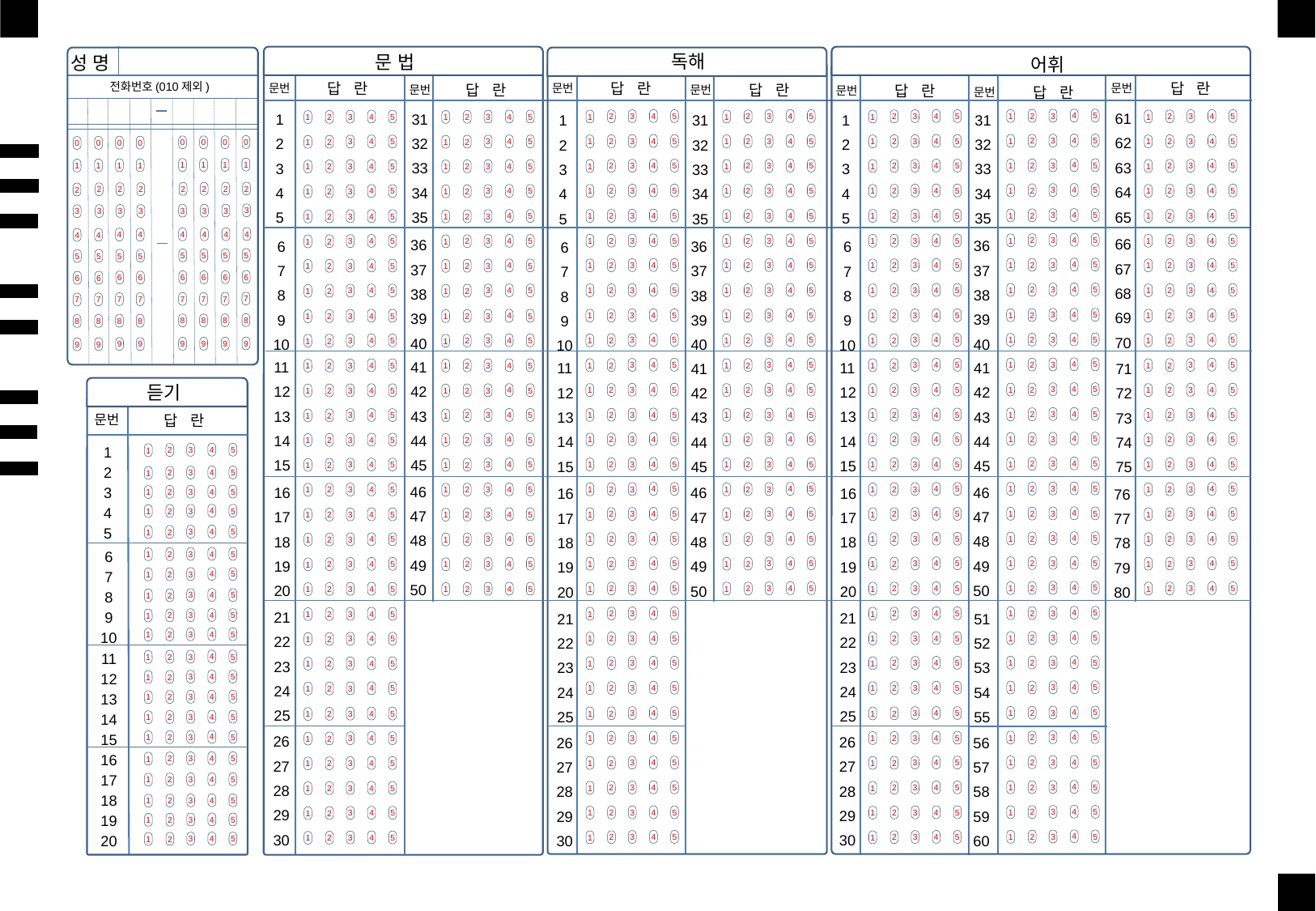

독해
문 법
성 명

어휘

답   란
답   란
답   란
전화번호(010제외)
답   란
답   란
문번
문번
문번
답   란
문번
문번
답   란
문번
문번
61
62
63
64
65

31
32
33
34
35

1
2
3
4
5

1
2
3
4
5

31
32
33
34
35

1
2
3
4
5

31
32
33
34
35

4
5
3
2
1
4
5
3
2
1
4
5
3
2
1
4
5
3
2
1
4
5
3
2
1
4
5
3
2
1
4
5
3
2
1
4
5
3
2
1
4
5
3
2
1
4
5
3
2
1
4
5
3
2
1
4
5
3
2
1
4
5
3
2
1
4
5
3
2
1
4
5
3
2
1
4
5
3
2
1
4
5
3
2
1
4
5
3
2
1
4
5
3
2
1
4
5
3
2
1
4
5
3
2
1
4
5
3
2
1
4
5
3
2
1
4
5
3
2
1
4
5
3
2
1
4
5
3
2
1
4
5
3
2
1
4
5
3
2
1
4
5
3
2
1
4
5
3
2
1
4
5
3
2
1
4
5
3
2
1
4
5
3
2
1
4
5
3
2
1
4
5
3
2
1
4
5
3
2
1
4
5
3
2
1
4
5
3
2
1
4
5
3
2
1
4
5
3
2
1
4
5
3
2
1
4
5
3
2
1
4
5
3
2
1
4
5
3
2
1
4
5
3
2
1
4
5
3
2
1
4
5
3
2
1
4
5
3
2
1
4
5
3
2
1
4
5
3
2
1
4
5
3
2
1
4
5
3
2
1
4
5
3
2
1
4
5
3
2
1
4
5
3
2
1
4
5
3
2
1
4
5
3
2
1
4
5
3
2
1
4
5
3
2
1
4
5
3
2
1
4
5
3
2
1
4
5
3
2
1
4
5
3
2
1
4
5
3
2
1
4
5
3
2
1
4
5
3
2
1
4
5
3
2
1
4
5
3
2
1
4
5
3
2
1
4
5
3
2
1
4
5
3
2
1
4
5
3
2
1
4
5
3
2
1
4
5
3
2
1
4
5
3
2
1
4
5
3
2
1
4
5
3
2
1
4
5
3
2
1
4
5
3
2
1
4
5
3
2
1
4
5
3
2
1
4
5
3
2
1
4
5
3
2
1
4
5
3
2
1
4
5
3
2
1
4
5
3
2
1
4
5
3
2
1
4
5
3
2
1
4
5
3
2
1
4
5
3
2
1
4
5
3
2
1
4
5
3
2
1
4
5
3
2
1
4
5
3
2
1
4
5
3
2
1
4
5
3
2
1
4
5
3
2
1
4
5
3
2
1
4
5
3
2
1
4
5
3
2
1
4
5
3
2
1
4
5
3
2
1
4
5
3
2
1
4
5
3
2
1
4
5
3
2
1
4
5
3
2
1
4
5
3
2
1
4
5
3
2
1
4
5
3
2
1
4
5
3
2
1
4
5
3
2
1
4
5
3
2
1
4
5
3
2
1
4
5
3
2
1
4
5
3
2
1
4
5
3
2
1
4
5
3
2
1
4
5
3
2
1
4
5
3
2
1
4
5
3
2
1
4
5
3
2
1
4
5
3
2
1
4
5
3
2
1
4
5
3
2
1
4
5
3
2
1
4
5
3
2
1
0
0
0
0
0
0
0
0

1
1
1
1
1
1
1
1
4
5
3
2
1
4
5
3
2
1
4
5
3
2
1

2
2
2
2
2
2
2
2
4
5
3
2
1
4
5
3
2
1
4
5
3
2
1
3
3
3
3
3
3
3
3
4
5
3
2
1
4
5
3
2
1
4
5
3
2
1

66
67
68
69
70

36
37
38
39
40

36
37
38
39
40

6
7
8
9
10

36
37
38
39
40

6
7
8
9
10

6
7
8
9
10

4
4
4
4
4
4
4
4
4
5
3
2
1
4
5
3
2
1
4
5
3
2
1
5
5
5
5
5
5
5
5
4
5
3
2
1
4
5
3
2
1
4
5
3
2
1
6
6
6
6
6
6
6
6
4
5
3
2
1
4
5
3
2
1
4
5
3
2
1

7
7
7
7
7
7
7
7
4
5
3
2
1
4
5
3
2
1
4
5
3
2
1
8
8
8
8
8
8
8
8

4
5
3
2
1
4
5
3
2
1
4
5
3
2
1
9
9
9
9
9
9
9
9
11
12
13
14
15
41
42
43
44
45
11
12
13
14
15
41
42
43
44
45
11
12
13
14
15
41
42
43
44
45
71
72
73
74
75
4
5
3
2
1
4
5
3
2
1
4
5
3
2
1
듣기

4
5
3
2
1
4
5
3
2
1
4
5
3
2
1

답   란
문번
4
5
3
2
1
4
5
3
2
1
4
5
3
2
1

4
5
3
2
1
4
5
3
2
1
4
5
3
2
1
1
2
3
4
5
4
5
3
2
1
4
5
3
2
1
4
5
3
2
1
4
5
3
2
1

4
5
3
2
1
46
47
48
49
50

46
47
48
49
50

16
17
18
19
20

46
47
48
49
50

16
17
18
19
20

16
17
18
19
20

76
77
78
79
80

4
5
3
2
1
4
5
3
2
1
4
5
3
2
1
4
5
3
2
1
4
5
3
2
1
4
5
3
2
1
4
5
3
2
1
4
5
3
2
1
4
5
3
2
1
4
5
3
2
1
4
5
3
2
1
4
5
3
2
1
6
7
8
9
10
4
5
3
2
1
4
5
3
2
1
4
5
3
2
1
4
5
3
2
1
4
5
3
2
1
4
5
3
2
1
4
5
3
2
1
4
5
3
2
1
4
5
3
2
1
21
22
23
24
25
21
22
23
24
25
21
22
23
24
25
51
52
53
54
55
4
5
3
2
1
4
5
3
2
1
11
12
13
14
15
16
17
18
19
20
4
5
3
2
1
4
5
3
2
1
4
5
3
2
1
4
5
3
2
1
26
27
28
29
30
26
27
28
29
30
26
27
28
29
30
56
57
58
59
60
4
5
3
2
1
4
5
3
2
1
4
5
3
2
1
4
5
3
2
1
4
5
3
2
1
4
5
3
2
1